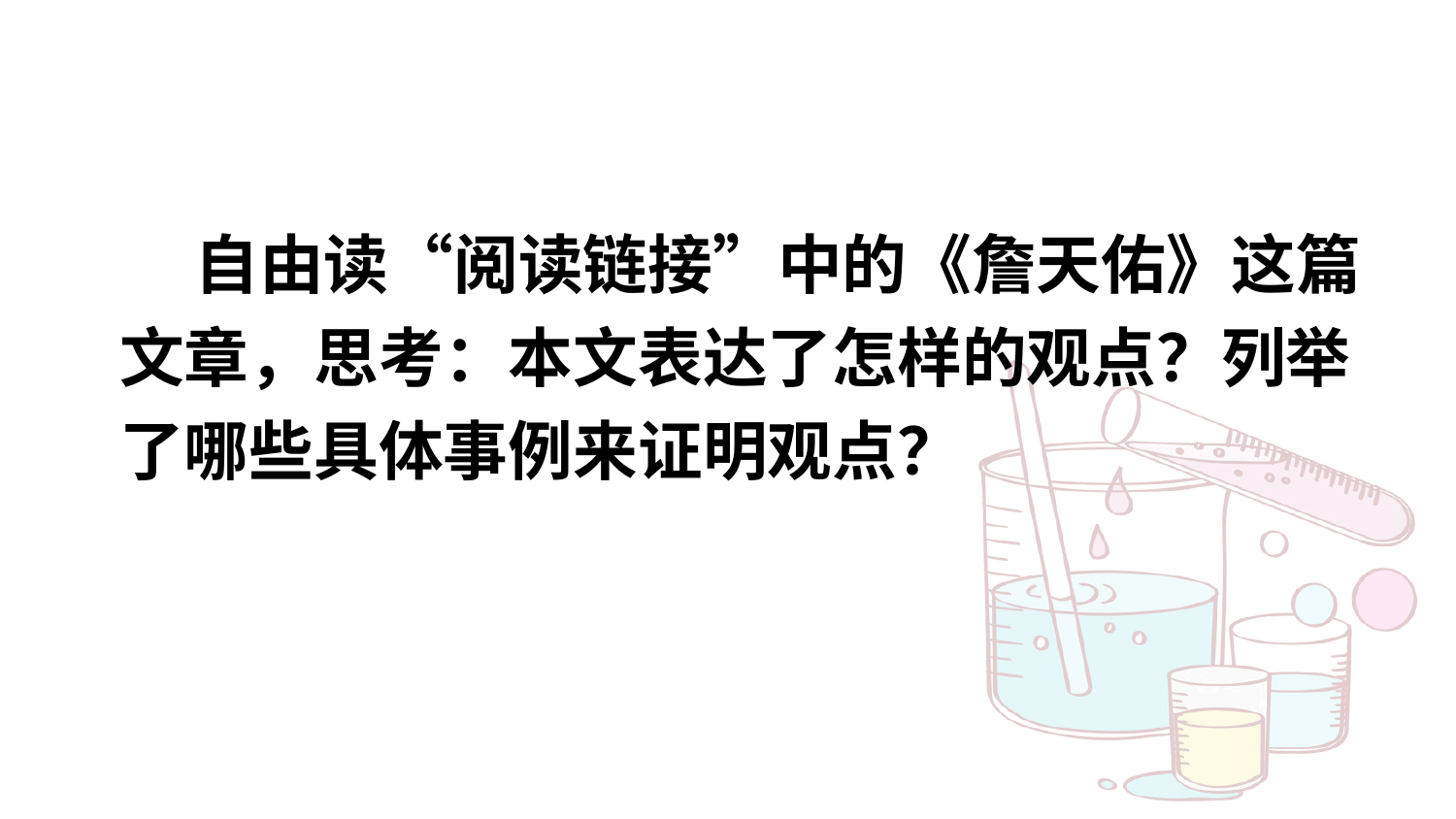

自由读“阅读链接”中的《詹天佑》这篇文章，思考：本文表达了怎样的观点？列举了哪些具体事例来证明观点？